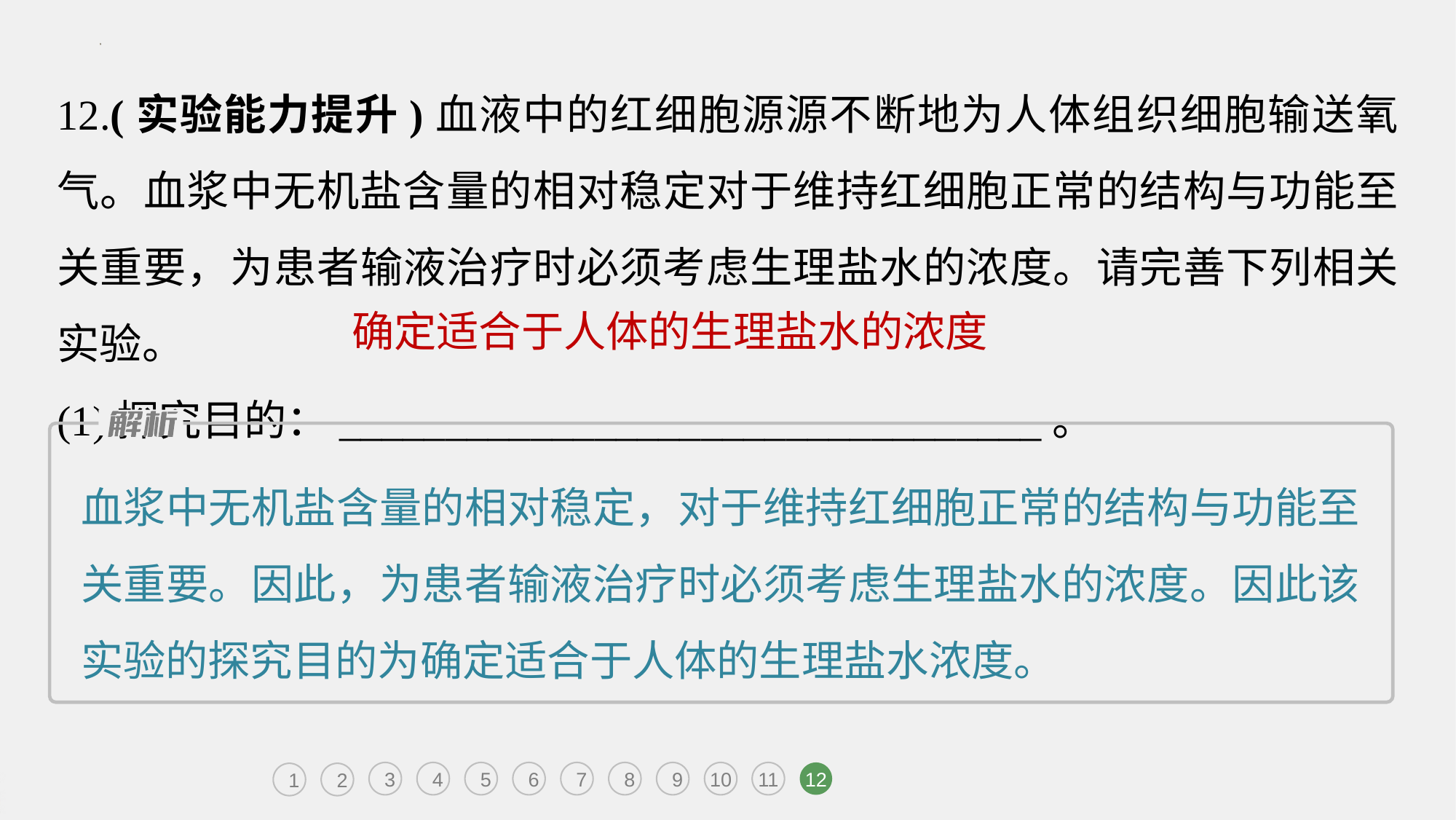

12.(实验能力提升)血液中的红细胞源源不断地为人体组织细胞输送氧气。血浆中无机盐含量的相对稳定对于维持红细胞正常的结构与功能至关重要，为患者输液治疗时必须考虑生理盐水的浓度。请完善下列相关实验。
(1)探究目的：_________________________________。
确定适合于人体的生理盐水的浓度

血浆中无机盐含量的相对稳定，对于维持红细胞正常的结构与功能至关重要。因此，为患者输液治疗时必须考虑生理盐水的浓度。因此该实验的探究目的为确定适合于人体的生理盐水浓度。
3
4
5
6
7
8
9
10
11
12
1
2